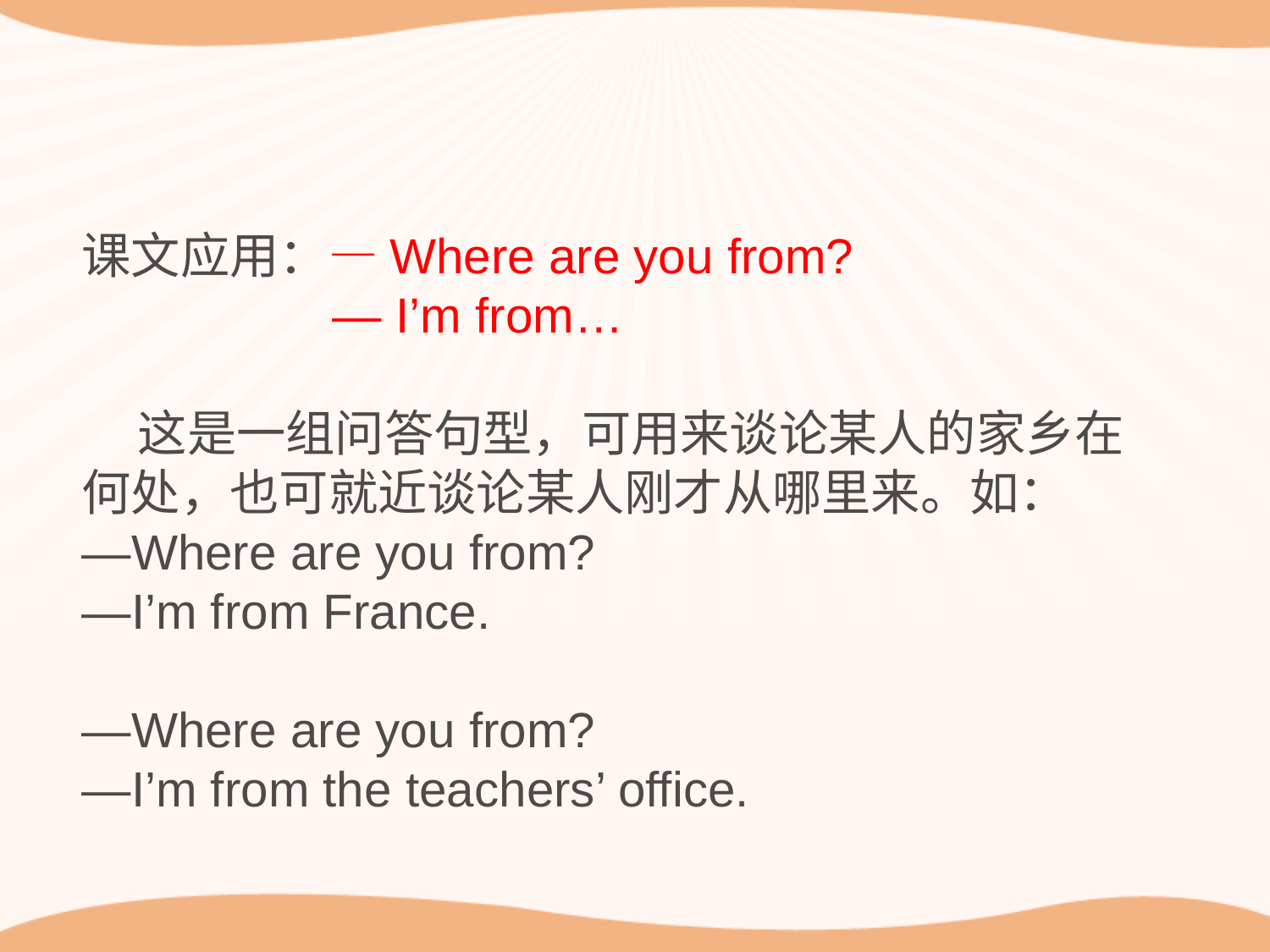

课文应用：—Where are you from?
	         — I’m from…

    这是一组问答句型，可用来谈论某人的家乡在何处，也可就近谈论某人刚才从哪里来。如：
—Where are you from?
—I’m from France.

—Where are you from?
—I’m from the teachers’ office.